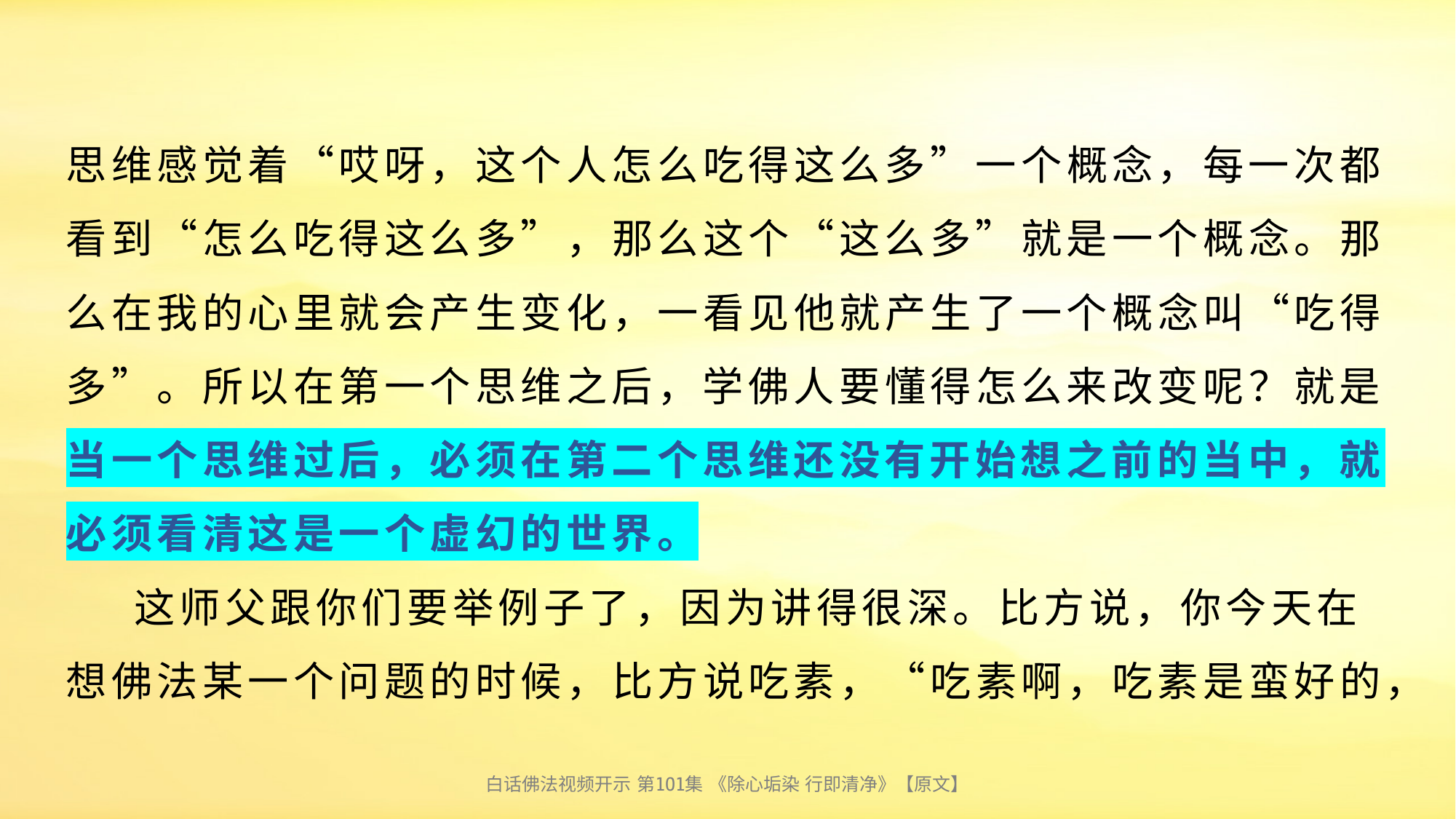

# 思维感觉着“哎呀，这个人怎么吃得这么多”一个概念，每一次都看到“怎么吃得这么多”，那么这个“这么多”就是一个概念。那么在我的心里就会产生变化，一看见他就产生了一个概念叫“吃得多”。所以在第一个思维之后，学佛人要懂得怎么来改变呢？就是当一个思维过后，必须在第二个思维还没有开始想之前的当中，就必须看清这是一个虚幻的世界。 这师父跟你们要举例子了，因为讲得很深。比方说，你今天在想佛法某一个问题的时候，比方说吃素，“吃素啊，吃素是蛮好的，
白话佛法视频开示 第101集 《除心垢染 行即清净》【原文】